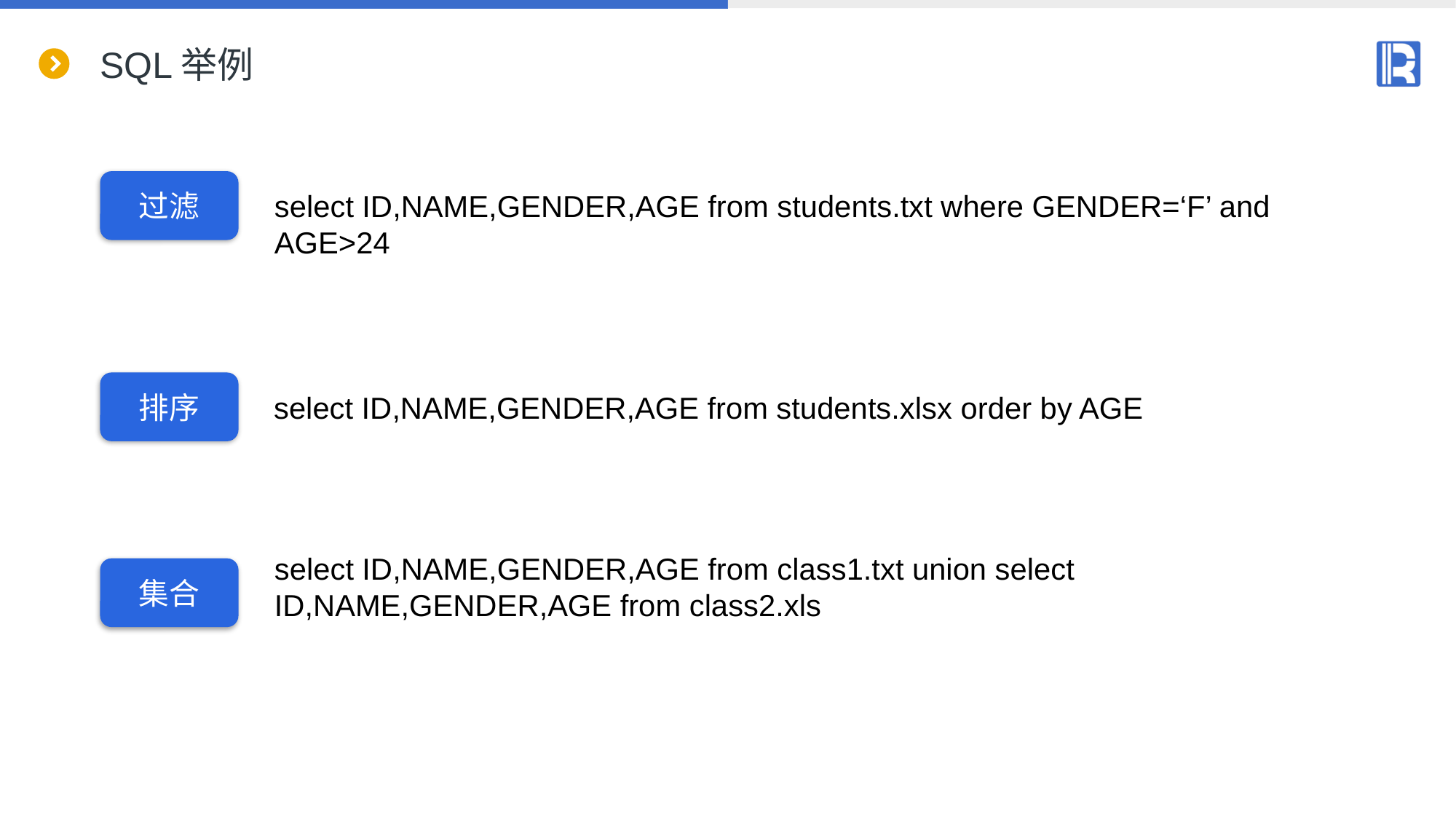

# SQL举例
过滤
select ID,NAME,GENDER,AGE from students.txt where GENDER=‘F’ and AGE>24
排序
select ID,NAME,GENDER,AGE from students.xlsx order by AGE
select ID,NAME,GENDER,AGE from class1.txt union select ID,NAME,GENDER,AGE from class2.xls
集合